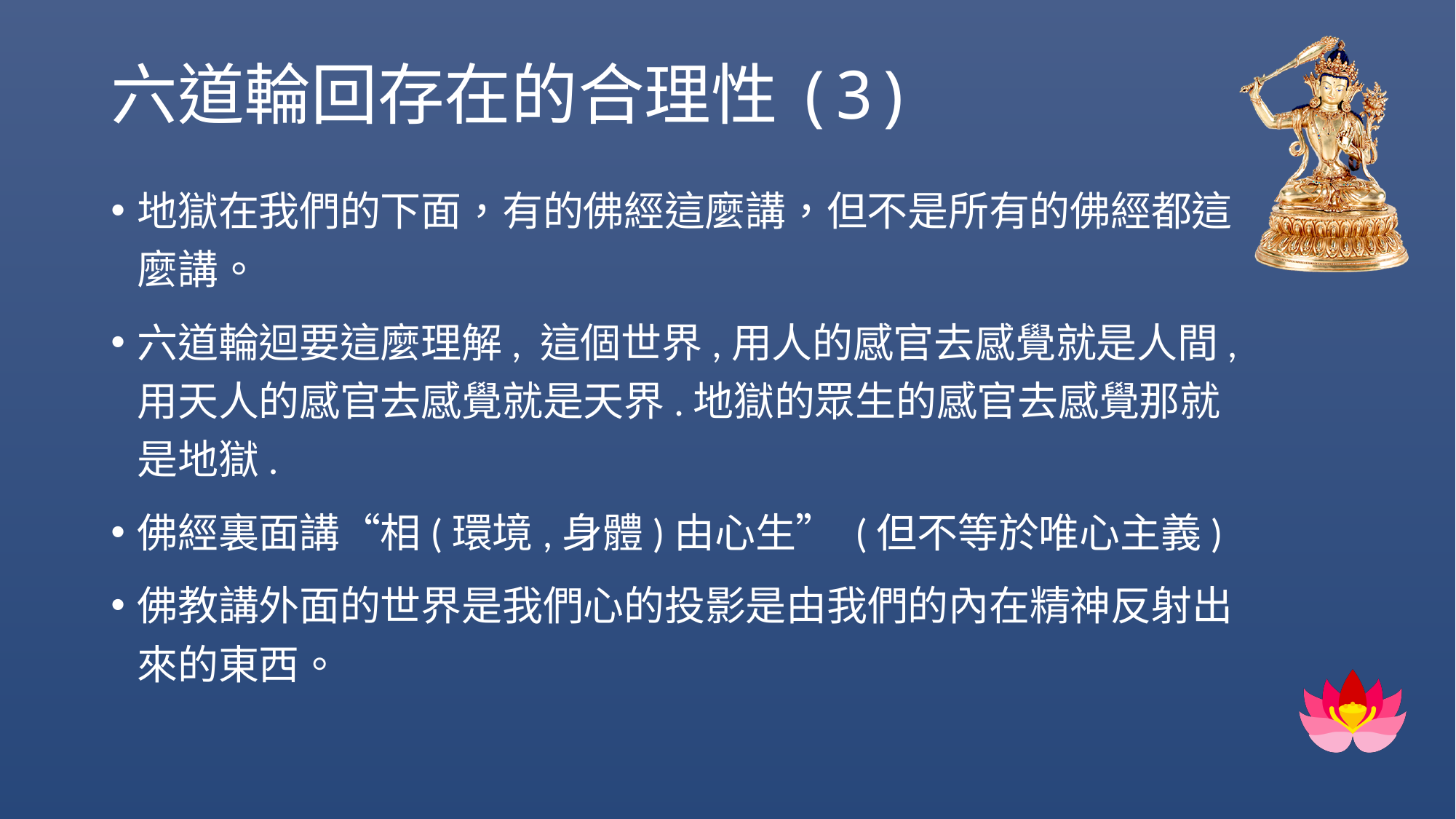

# 六道輪回存在的合理性(3)
地獄在我們的下面，有的佛經這麼講，但不是所有的佛經都這麼講。
六道輪迴要這麼理解, 這個世界,用人的感官去感覺就是人間, 用天人的感官去感覺就是天界.地獄的眾生的感官去感覺那就是地獄.
佛經裏面講“相(環境,身體)由心生” (但不等於唯心主義)
佛教講外面的世界是我們心的投影是由我們的內在精神反射出來的東西。